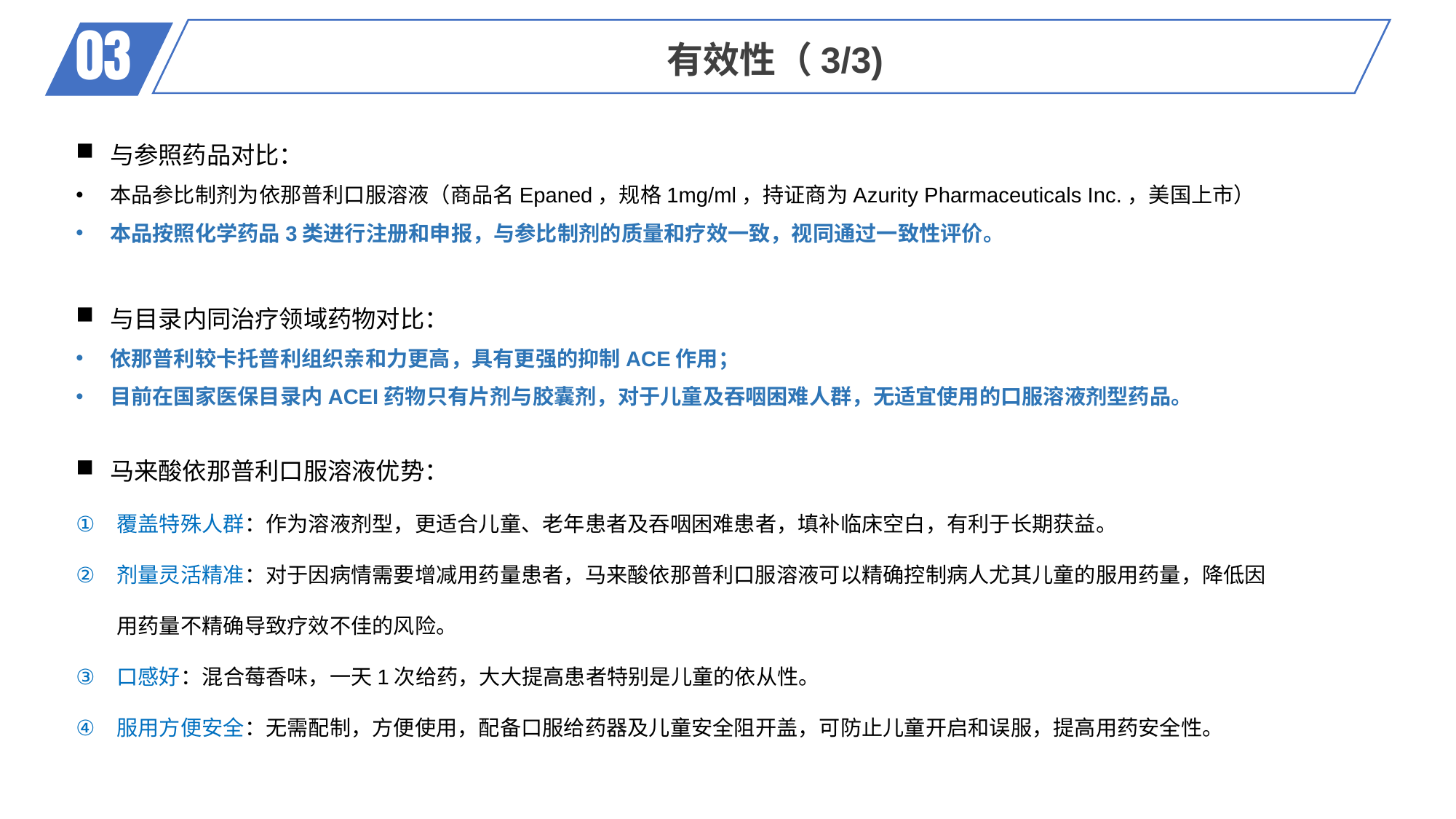

03

有效性（3/3)
与参照药品对比：
本品参比制剂为依那普利口服溶液（商品名Epaned，规格1mg/ml，持证商为Azurity Pharmaceuticals Inc.，美国上市）
本品按照化学药品3类进行注册和申报，与参比制剂的质量和疗效一致，视同通过一致性评价。

与目录内同治疗领域药物对比：
依那普利较卡托普利组织亲和力更高，具有更强的抑制ACE作用；
目前在国家医保目录内ACEI药物只有片剂与胶囊剂，对于儿童及吞咽困难人群，无适宜使用的口服溶液剂型药品。

马来酸依那普利口服溶液优势：
覆盖特殊人群：作为溶液剂型，更适合儿童、老年患者及吞咽困难患者，填补临床空白，有利于长期获益。
剂量灵活精准：对于因病情需要增减用药量患者，马来酸依那普利口服溶液可以精确控制病人尤其儿童的服用药量，降低因用药量不精确导致疗效不佳的风险。
口感好：混合莓香味，一天1次给药，大大提高患者特别是儿童的依从性。
服用方便安全：无需配制，方便使用，配备口服给药器及儿童安全阻开盖，可防止儿童开启和误服，提高用药安全性。